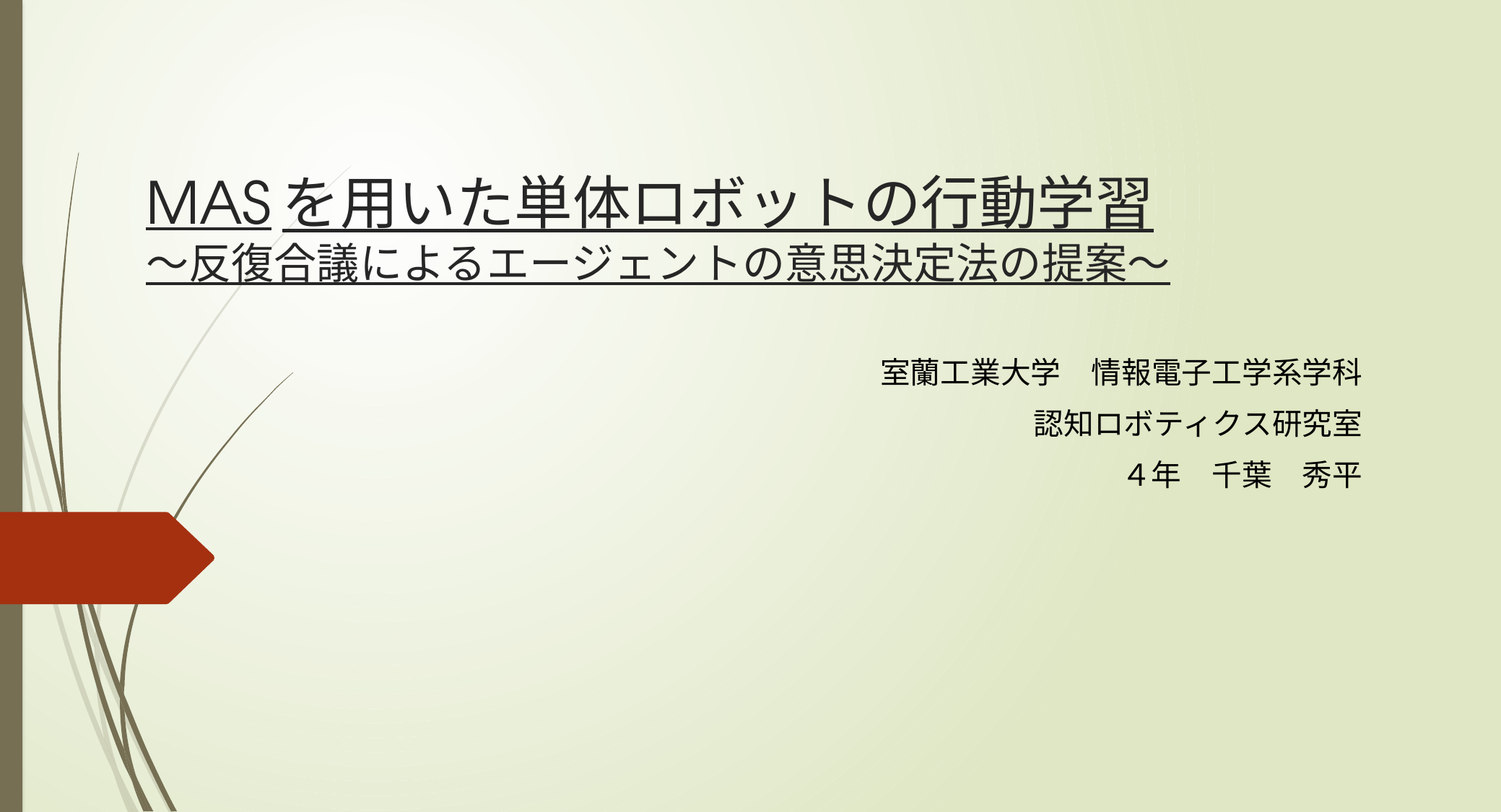

# MASを用いた単体ロボットの行動学習 ～反復合議によるエージェントの意思決定法の提案～
室蘭工業大学　情報電子工学系学科
認知ロボティクス研究室
４年　千葉　秀平